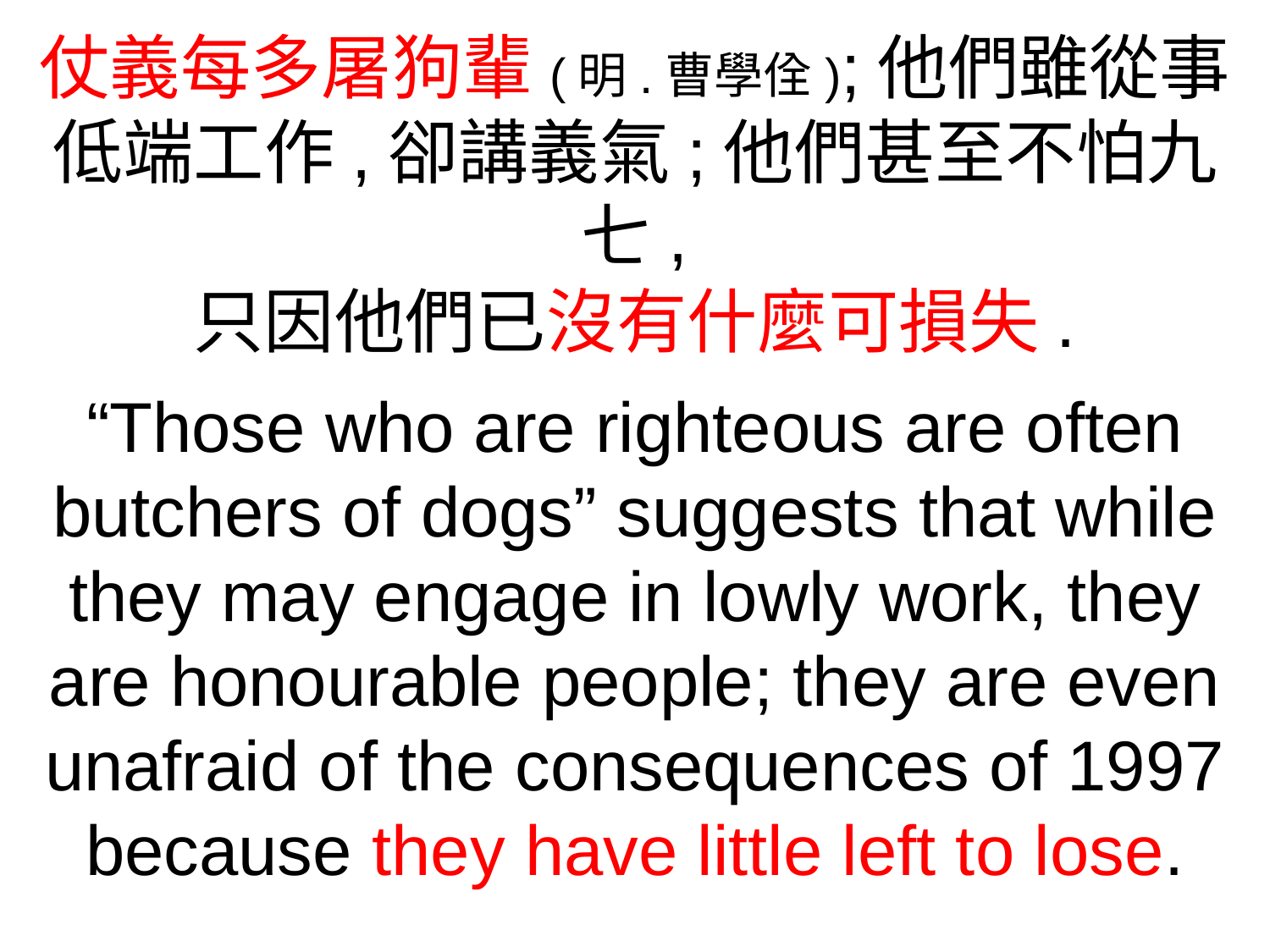

仗義每多屠狗輩(明.曹學佺);他們雖從事低端工作,卻講義氣;他們甚至不怕九七,
只因他們已沒有什麼可損失.
“Those who are righteous are often butchers of dogs” suggests that while they may engage in lowly work, they are honourable people; they are even unafraid of the consequences of 1997 because they have little left to lose.